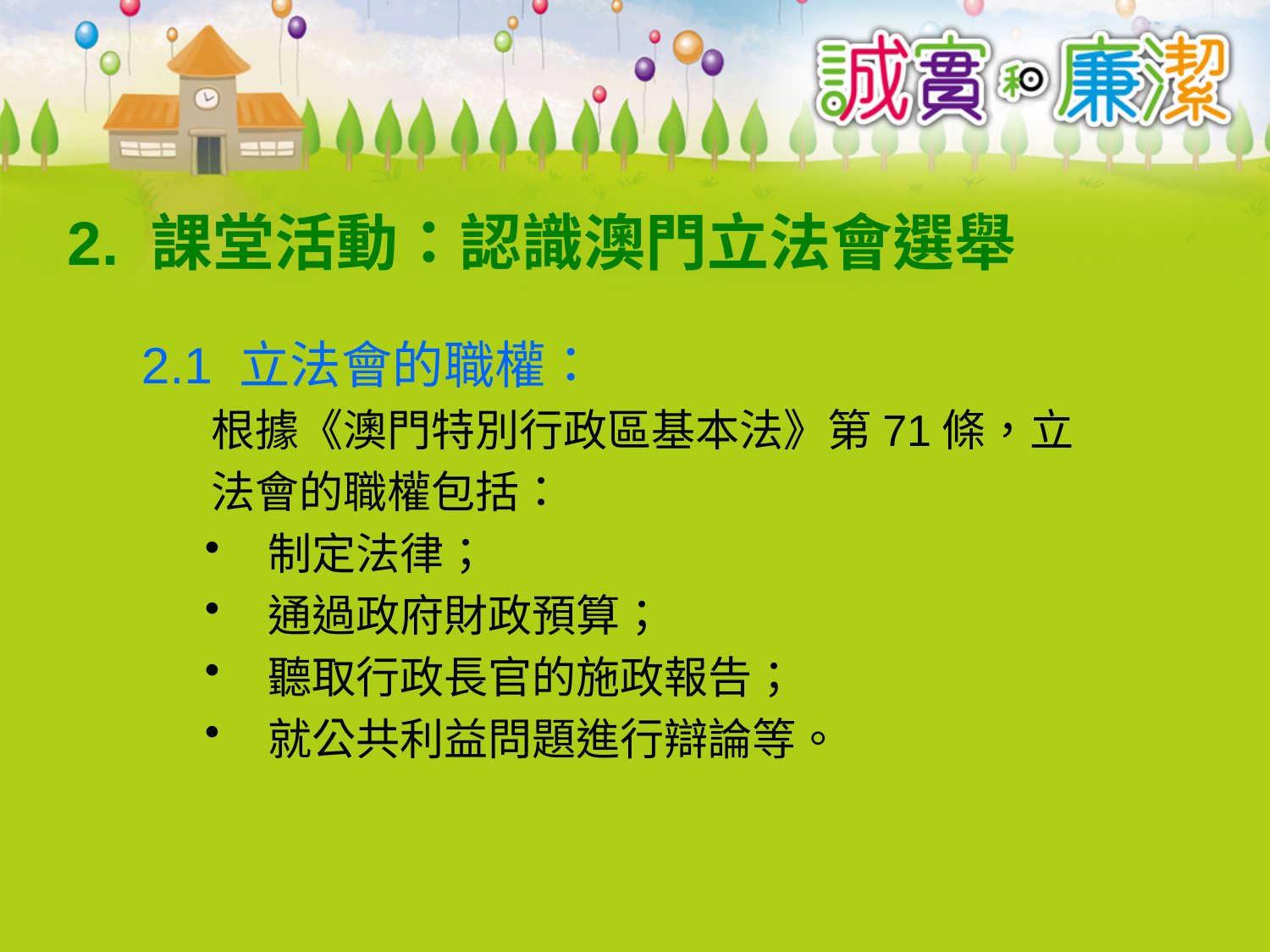

# 2. 課堂活動：認識澳門立法會選舉
2.1 立法會的職權：
      根據《澳門特別行政區基本法》第71條，立
      法會的職權包括：
制定法律；
通過政府財政預算；
聽取行政長官的施政報告；
就公共利益問題進行辯論等。